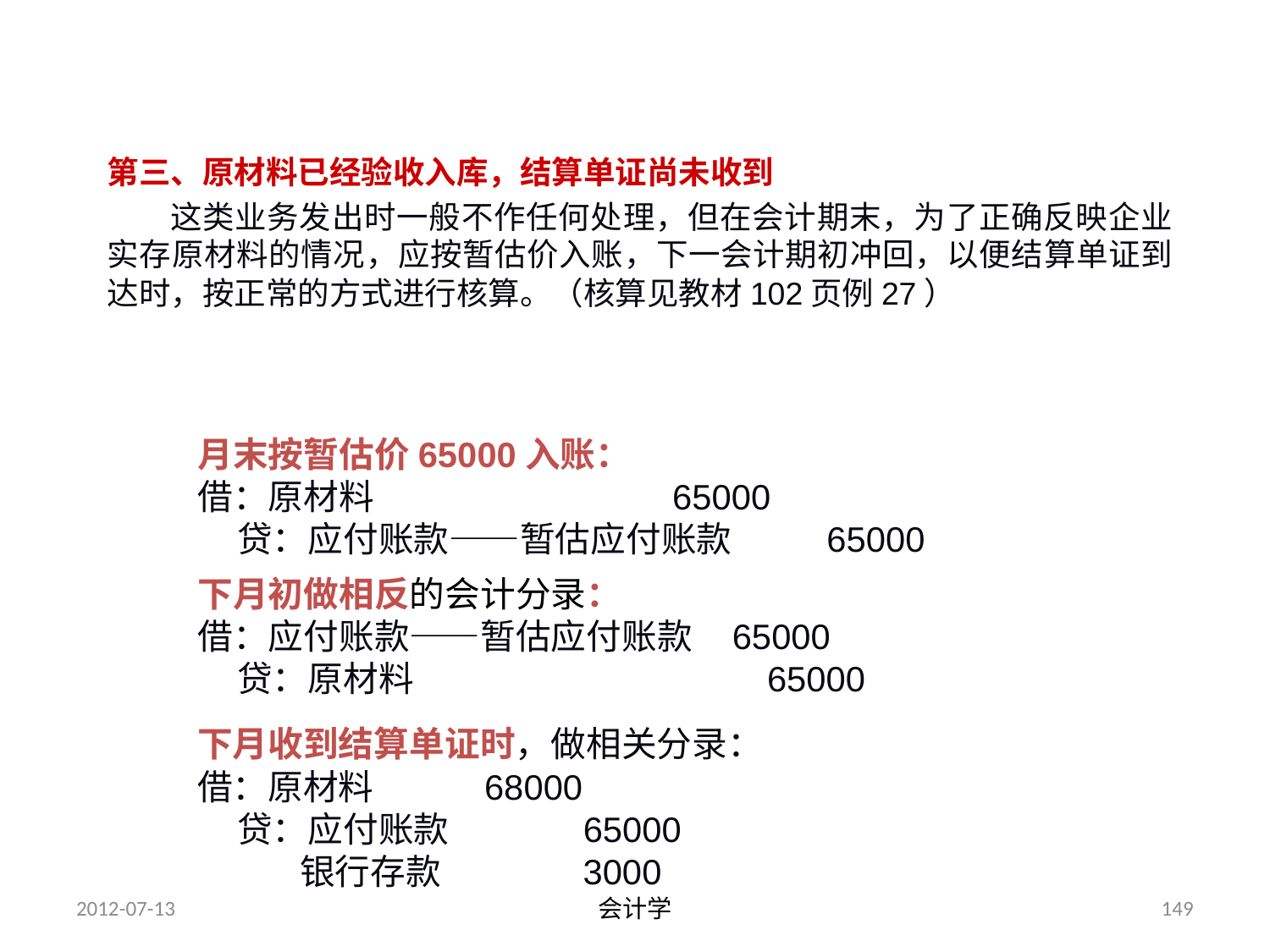

第三、原材料已经验收入库，结算单证尚未收到
       这类业务发出时一般不作任何处理，但在会计期末，为了正确反映企业实存原材料的情况，应按暂估价入账，下一会计期初冲回，以便结算单证到达时，按正常的方式进行核算。（核算见教材102页例27）
月末按暂估价65000入账：
借：原材料                                     65000
    贷：应付账款——暂估应付账款           65000
下月初做相反的会计分录：
借：应付账款——暂估应付账款    65000
    贷：原材料                                            65000
下月收到结算单证时，做相关分录：
借：原材料             68000
    贷：应付账款                65000
            银行存款                 3000
2012-07-13
会计学
149